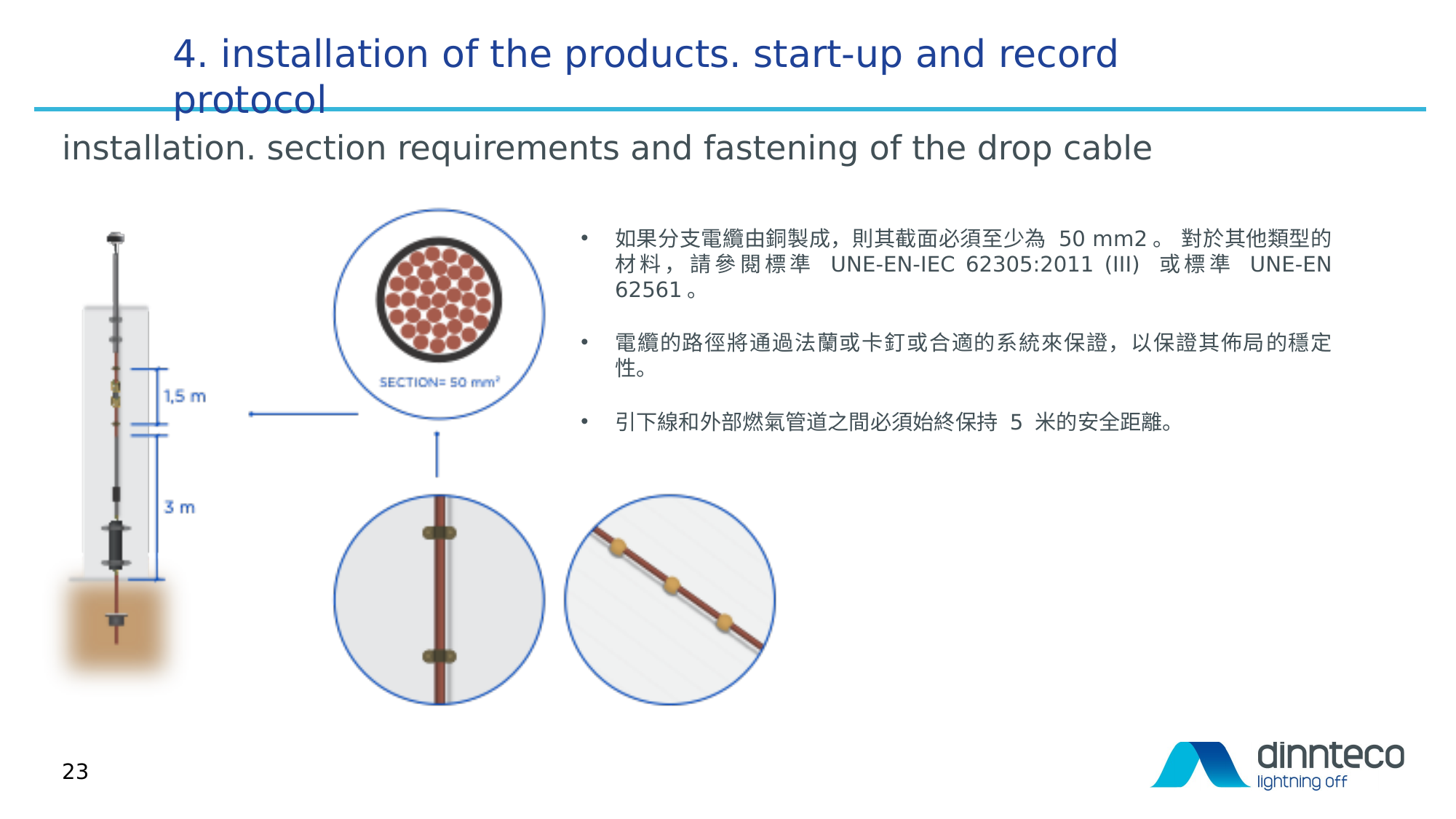

# 4. installation of the products. start-up and record protocol

installation. section requirements and fastening of the drop cable
如果分支電纜由銅製成，則其截面必須至少為 50 mm2。 對於其他類型的材料，請參閱標準 UNE-EN-IEC 62305:2011 (III) 或標準 UNE-EN 62561。

電纜的路徑將通過法蘭或卡釘或合適的系統來保證，以保證其佈局的穩定性。

引下線和外部燃氣管道之間必須始終保持 5 米的安全距離。

23